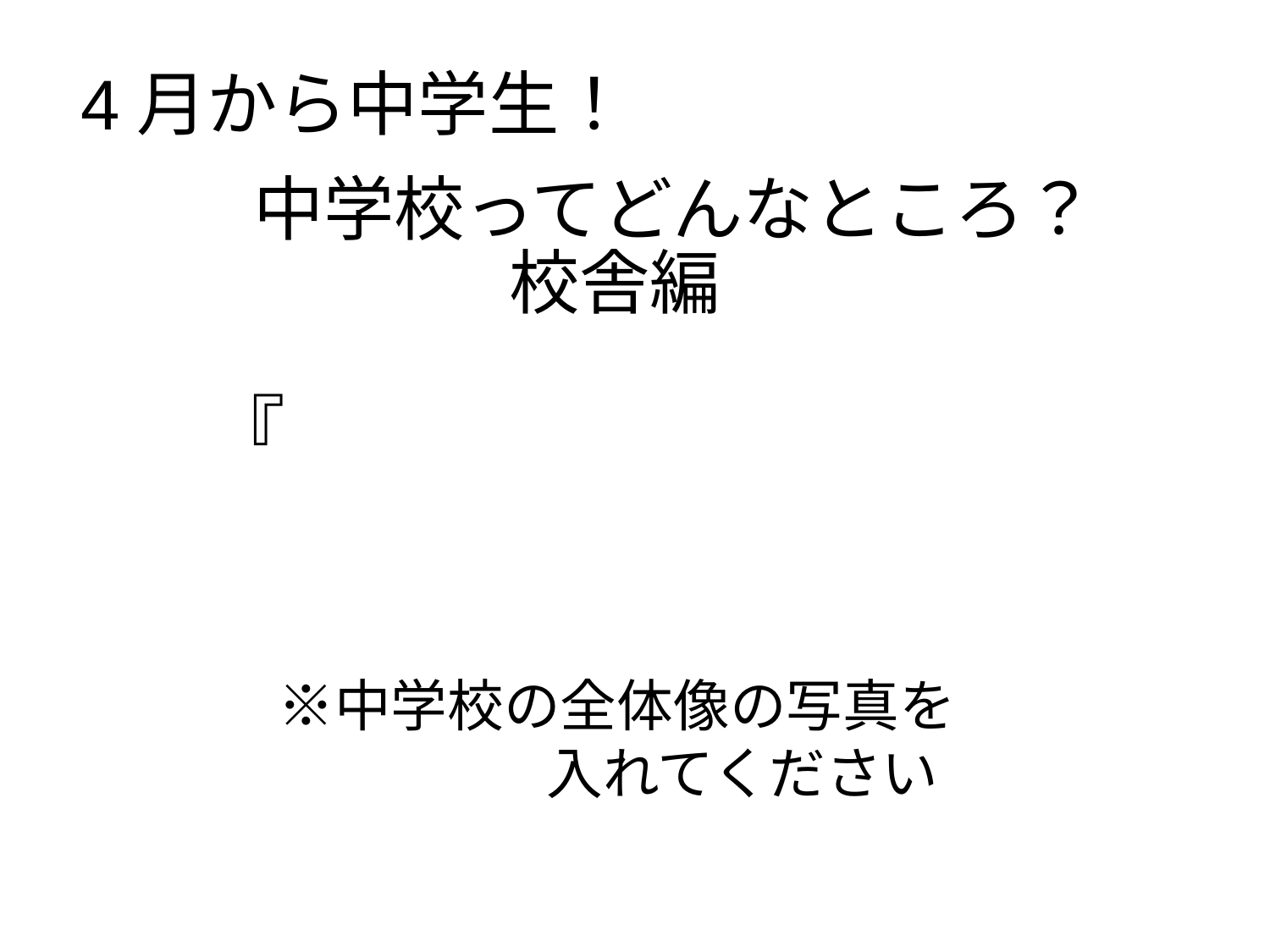

4月から中学生！
中学校ってどんなところ？
校舎編
『

　　※中学校の全体像の写真を
　　　　　　入れてください

　　　　　　　　　　　　　　　　　　』